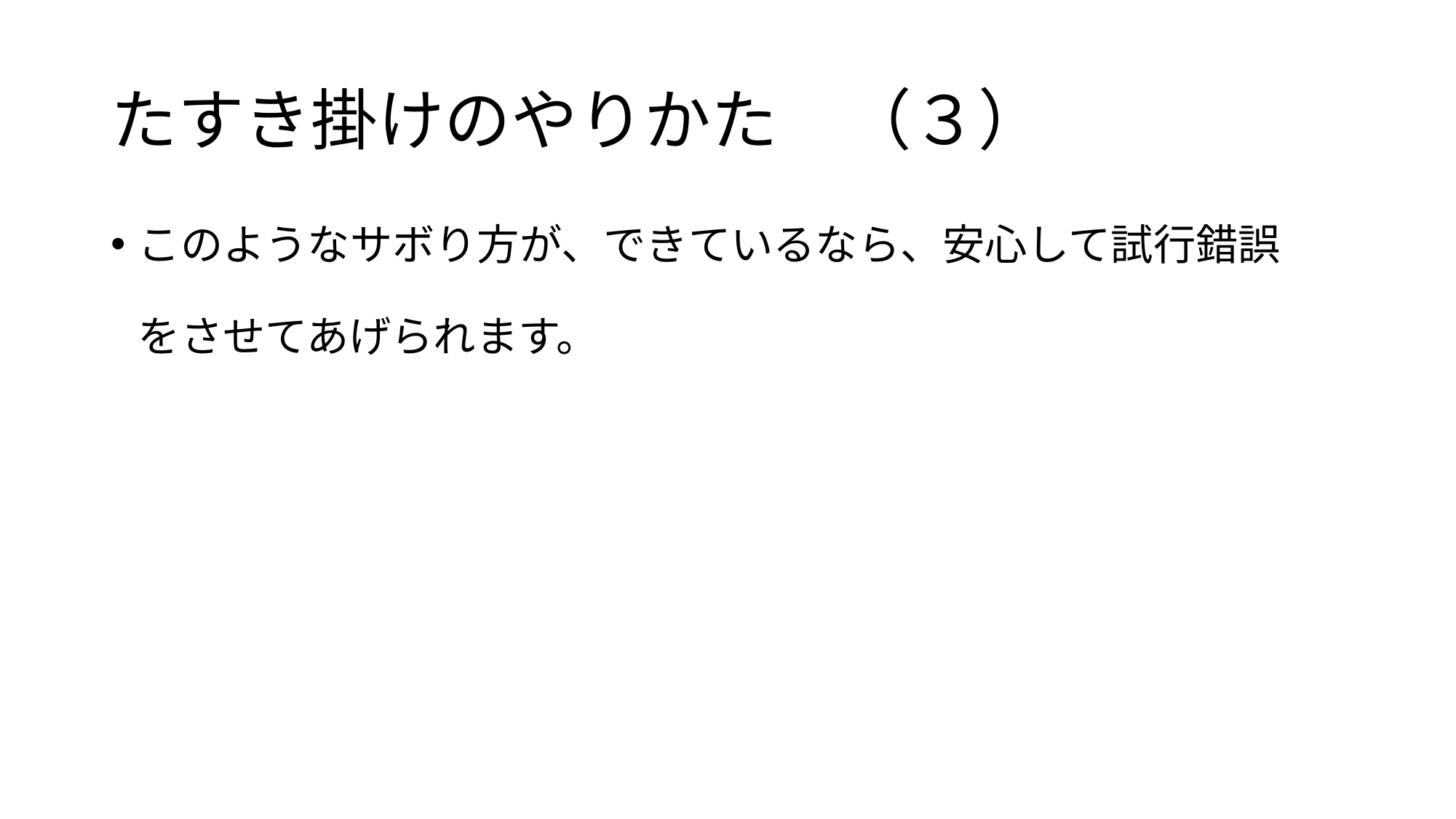

# たすき掛けのやりかた　（３）
このようなサボり方が、できているなら、安心して試行錯誤
をさせてあげられます。